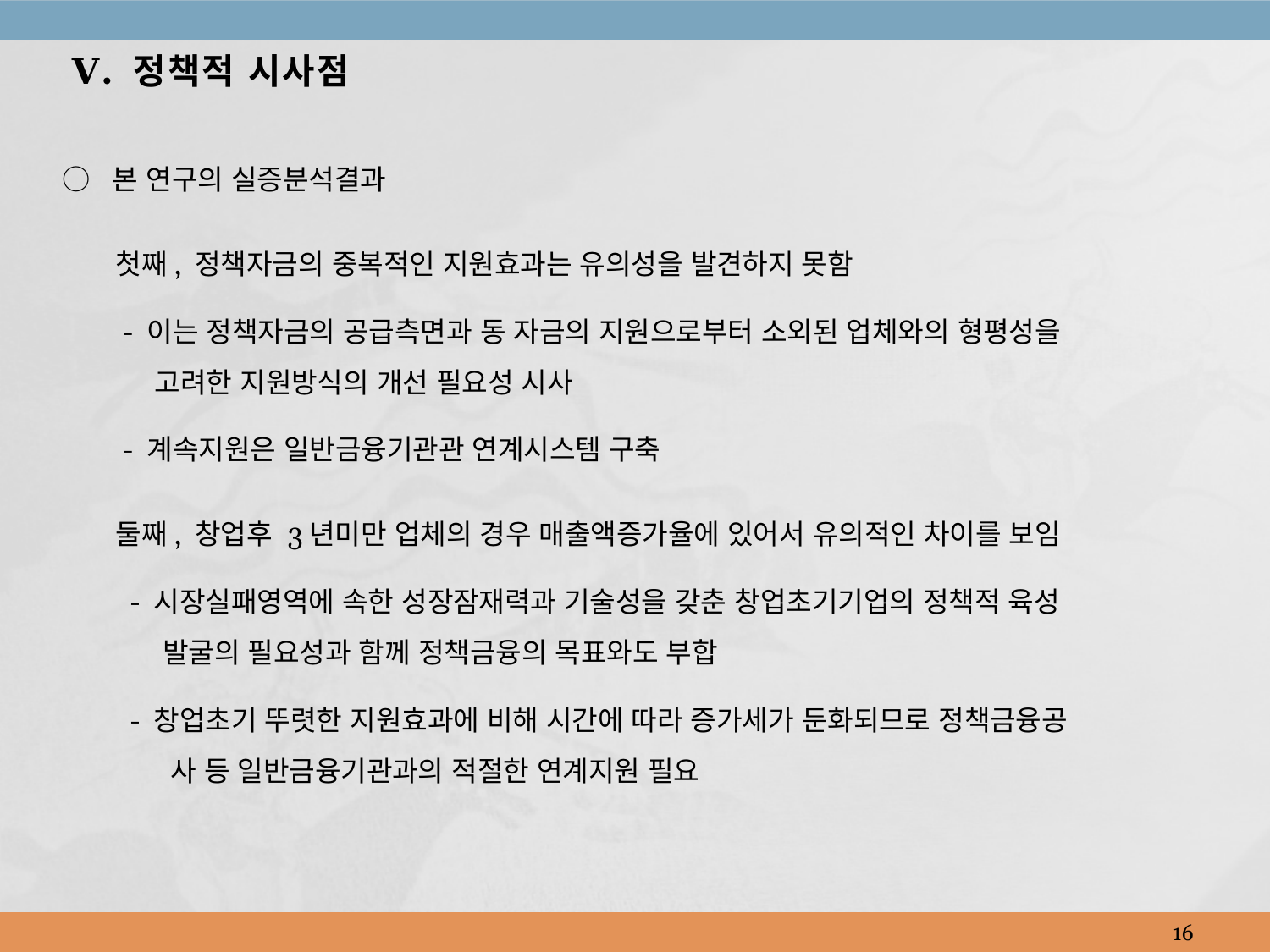

Ⅴ. 정책적 시사점
○  본 연구의 실증분석결과

      첫째, 정책자금의 중복적인 지원효과는 유의성을 발견하지 못함

         - 이는 정책자금의 공급측면과 동 자금의 지원으로부터 소외된 업체와의 형평성을
           고려한 지원방식의 개선 필요성 시사
         - 계속지원은 일반금융기관관 연계시스템 구축

      둘째, 창업후 3년미만 업체의 경우 매출액증가율에 있어서 유의적인 차이를 보임

          - 시장실패영역에 속한 성장잠재력과 기술성을 갖춘 창업초기기업의 정책적 육성
            발굴의 필요성과 함께 정책금융의 목표와도 부합
          - 창업초기 뚜렷한 지원효과에 비해 시간에 따라 증가세가 둔화되므로 정책금융공
             사 등 일반금융기관과의 적절한 연계지원 필요
16